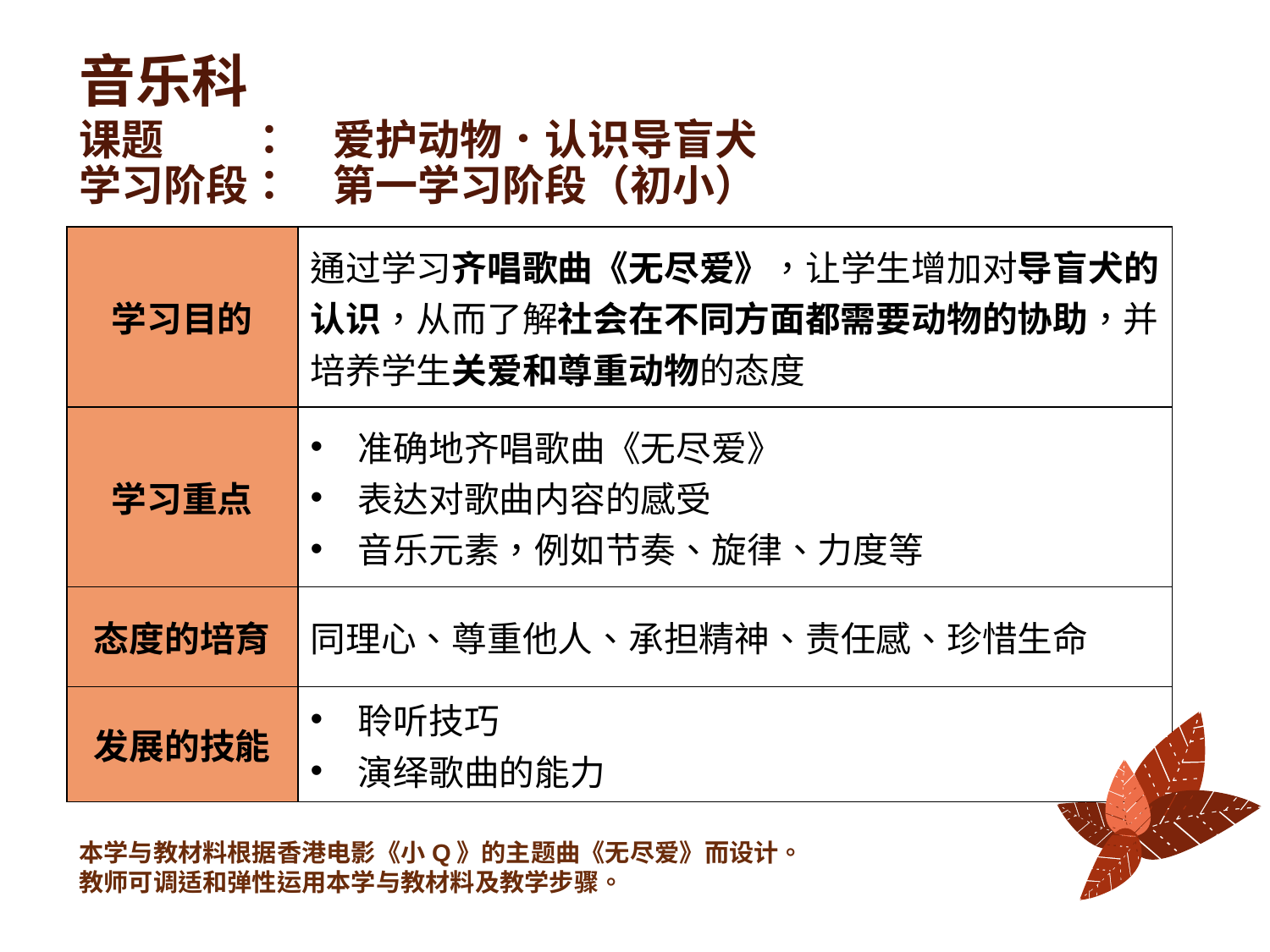

音乐科
# 课题　　：　爱护动物．认识导盲犬 学习阶段：　第一学习阶段（初小）
| 学习目的 | 通过学习齐唱歌曲《无尽爱》，让学生增加对导盲犬的认识，从而了解社会在不同方面都需要动物的协助，并培养学生关爱和尊重动物的态度 |
| --- | --- |
| 学习重点 | 准确地齐唱歌曲《无尽爱》 表达对歌曲内容的感受 音乐元素，例如节奏、旋律、力度等 |
| 态度的培育 | 同理心、尊重他人、承担精神、责任感、珍惜生命 |
| 发展的技能 | 聆听技巧 演绎歌曲的能力 |

本学与教材料根据香港电影《小Q》的主题曲《无尽爱》而设计。
教师可调适和弹性运用本学与教材料及教学步骤。